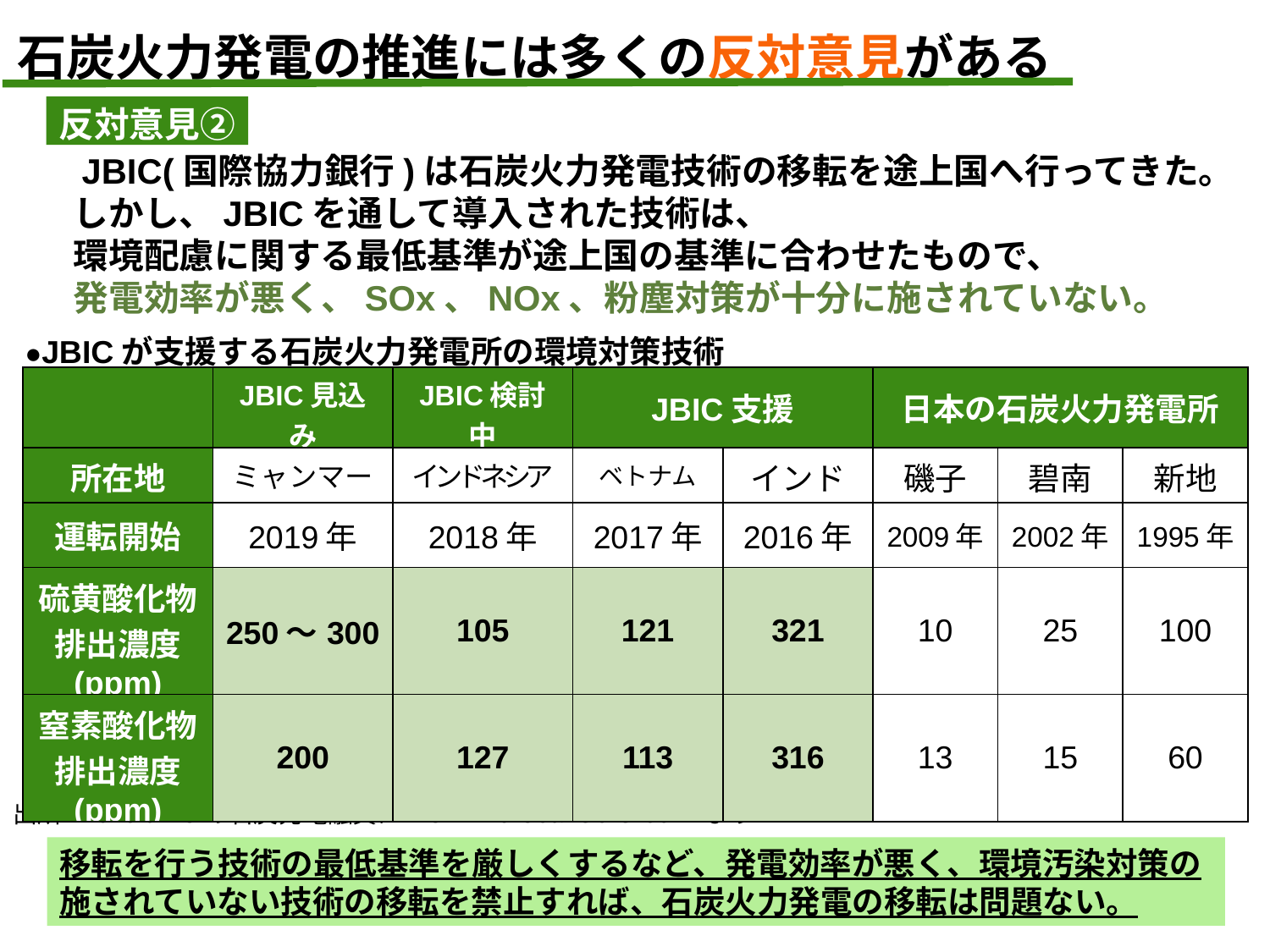

石炭火力発電の推進には多くの反対意見がある
反対意見②
　JBIC(国際協力銀行)は石炭火力発電技術の移転を途上国へ行ってきた。
　しかし、JBICを通して導入された技術は、
　環境配慮に関する最低基準が途上国の基準に合わせたもので、
　発電効率が悪く、SOx、NOx、粉塵対策が十分に施されていない。
●JBICが支援する石炭火力発電所の環境対策技術
|  | JBIC見込み | JBIC検討中 | JBIC支援 |  | 日本の石炭火力発電所 |  |  |
| --- | --- | --- | --- | --- | --- | --- | --- |
| 所在地 | ミャンマー | インドネシア | ベトナム | インド | 磯子 | 碧南 | 新地 |
| 運転開始 | 2019年 | 2018年 | 2017年 | 2016年 | 2009年 | 2002年 | 1995年 |
| 硫黄酸化物 排出濃度 (ppm) | 250～300 | 105 | 121 | 321 | 10 | 25 | 100 |
| 窒素酸化物 排出濃度 (ppm) | 200 | 127 | 113 | 316 | 13 | 15 | 60 |
出所: 2015 JBICの石炭発電融資にNO! – No Coal Go Green!-より
移転を行う技術の最低基準を厳しくするなど、発電効率が悪く、環境汚染対策の
施されていない技術の移転を禁止すれば、石炭火力発電の移転は問題ない。
46